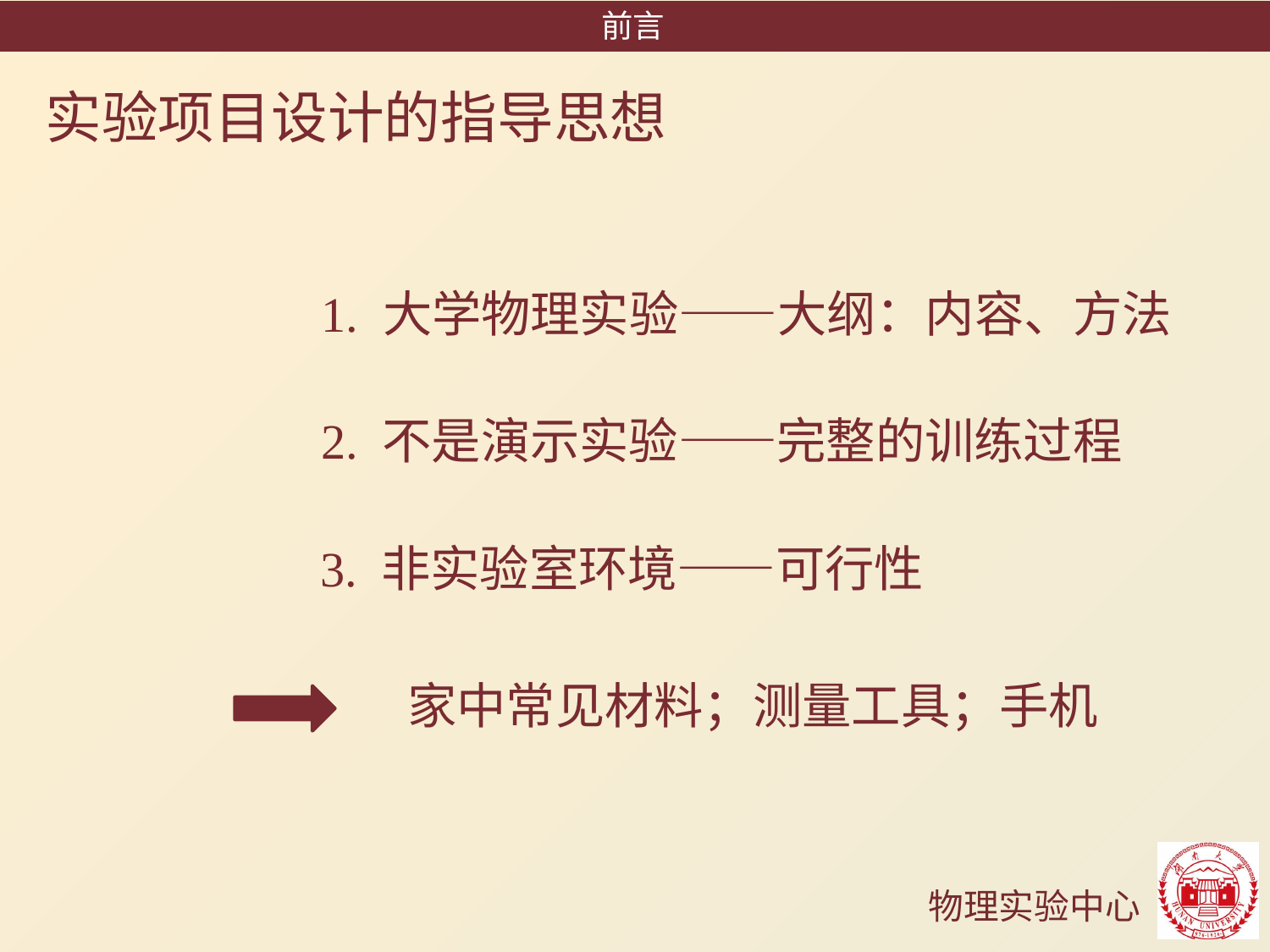

前言
实验项目设计的指导思想
1. 大学物理实验——大纲：内容、方法
2. 不是演示实验——完整的训练过程
3. 非实验室环境——可行性
家中常见材料；测量工具；手机